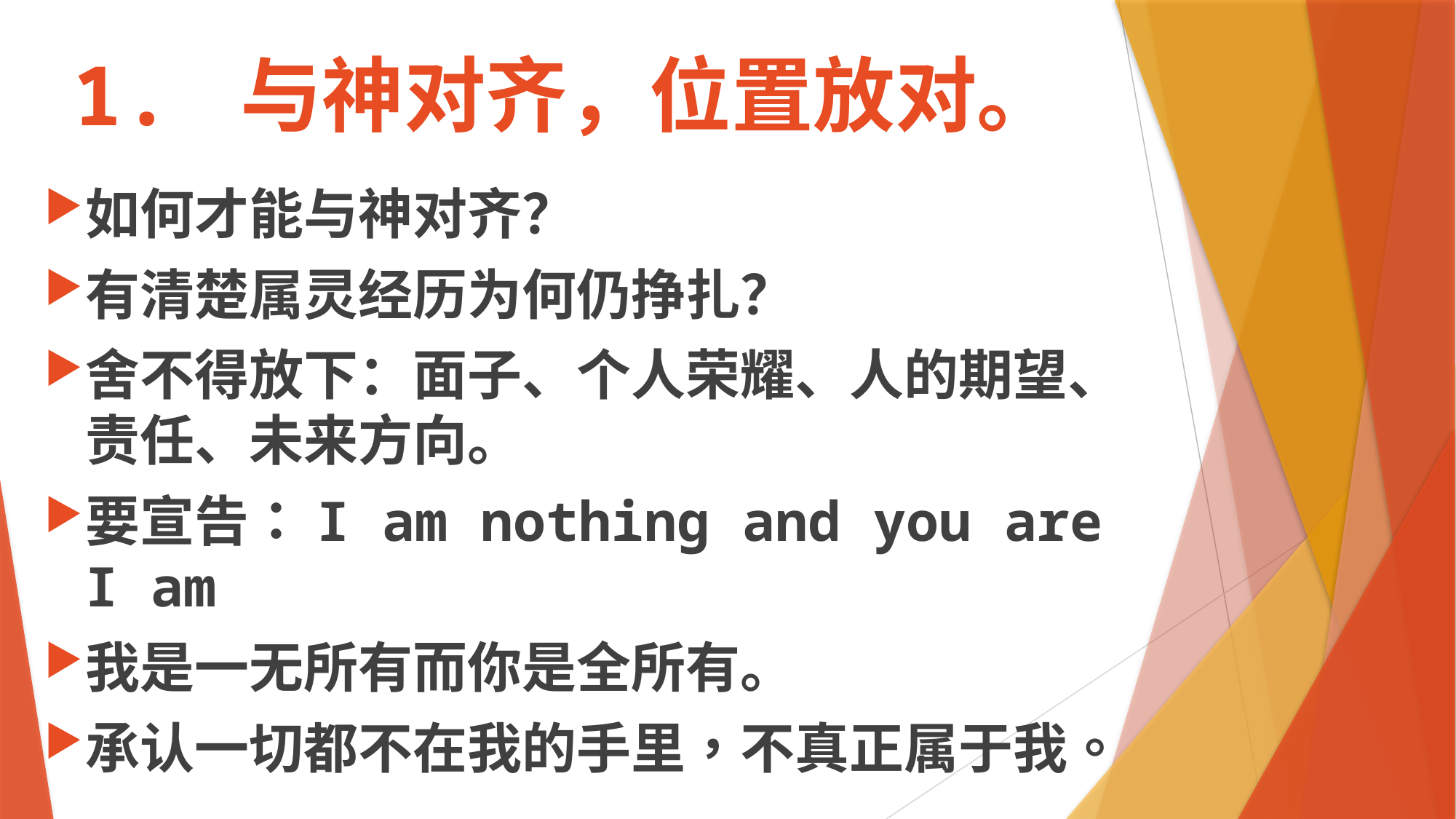

# 1. 与神对齐，位置放对。
如何才能与神对齐？
有清楚属灵经历为何仍挣扎？
舍不得放下：面子、个人荣耀、人的期望、责任、未来方向。
要宣告：I am nothing and you are I am
我是一无所有而你是全所有。
承认一切都不在我的手里，不真正属于我。